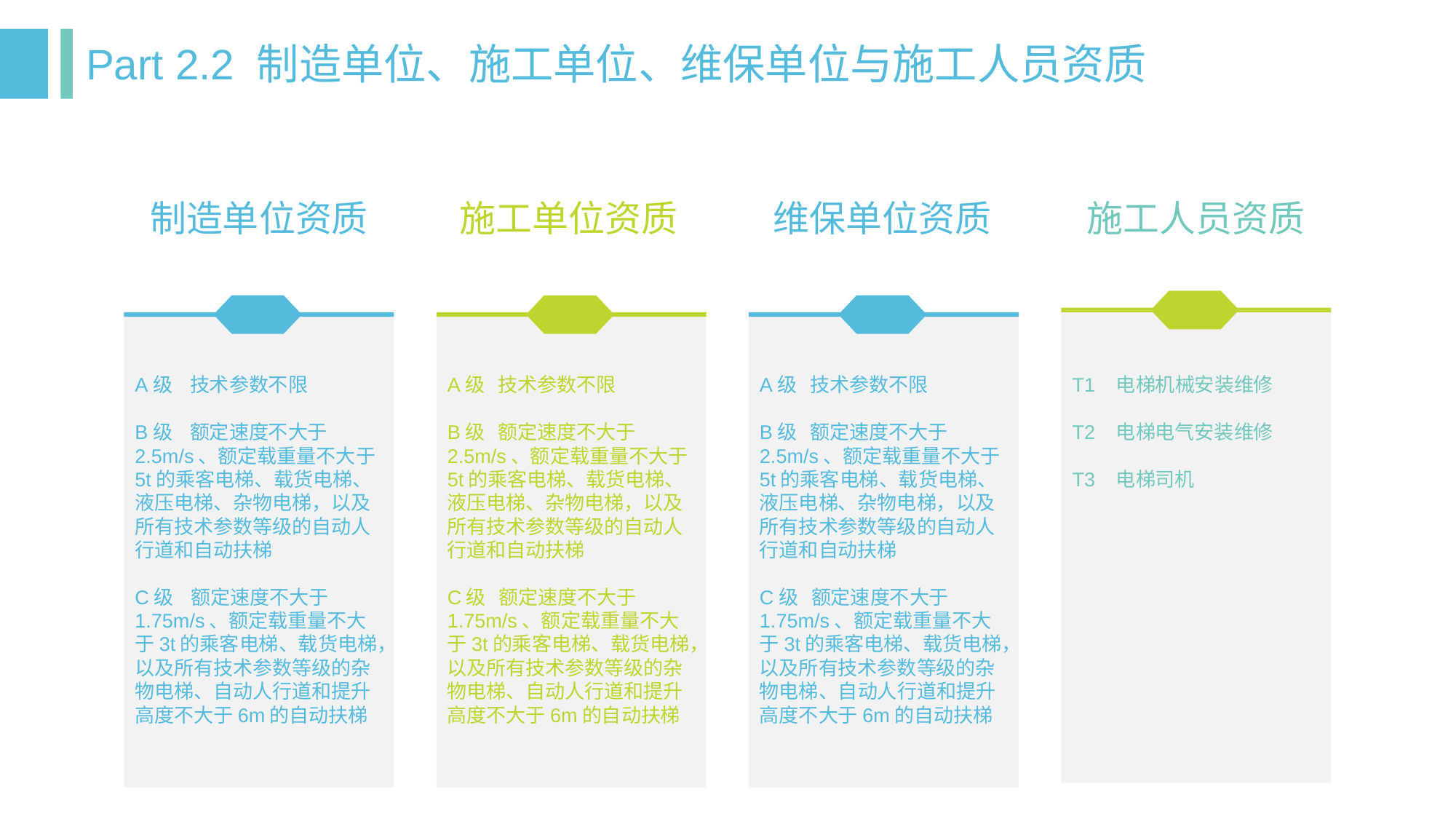

Part 2.2 制造单位、施工单位、维保单位与施工人员资质
制造单位资质
施工单位资质
维保单位资质
施工人员资质

A级    技术参数不限

B级    额定速度不大于2.5m/s、额定载重量不大于5t的乘客电梯、载货电梯、液压电梯、杂物电梯，以及所有技术参数等级的自动人行道和自动扶梯

C级    额定速度不大于1.75m/s、额定载重量不大于3t的乘客电梯、载货电梯，以及所有技术参数等级的杂物电梯、自动人行道和提升高度不大于6m的自动扶梯

A级   技术参数不限

B级   额定速度不大于2.5m/s、额定载重量不大于5t的乘客电梯、载货电梯、液压电梯、杂物电梯，以及所有技术参数等级的自动人行道和自动扶梯

C级   额定速度不大于1.75m/s、额定载重量不大于3t的乘客电梯、载货电梯，以及所有技术参数等级的杂物电梯、自动人行道和提升高度不大于6m的自动扶梯

A级   技术参数不限

B级   额定速度不大于2.5m/s、额定载重量不大于5t的乘客电梯、载货电梯、液压电梯、杂物电梯，以及所有技术参数等级的自动人行道和自动扶梯

C级   额定速度不大于1.75m/s、额定载重量不大于3t的乘客电梯、载货电梯，以及所有技术参数等级的杂物电梯、自动人行道和提升高度不大于6m的自动扶梯

T1   电梯机械安装维修

T2   电梯电气安装维修

T3   电梯司机